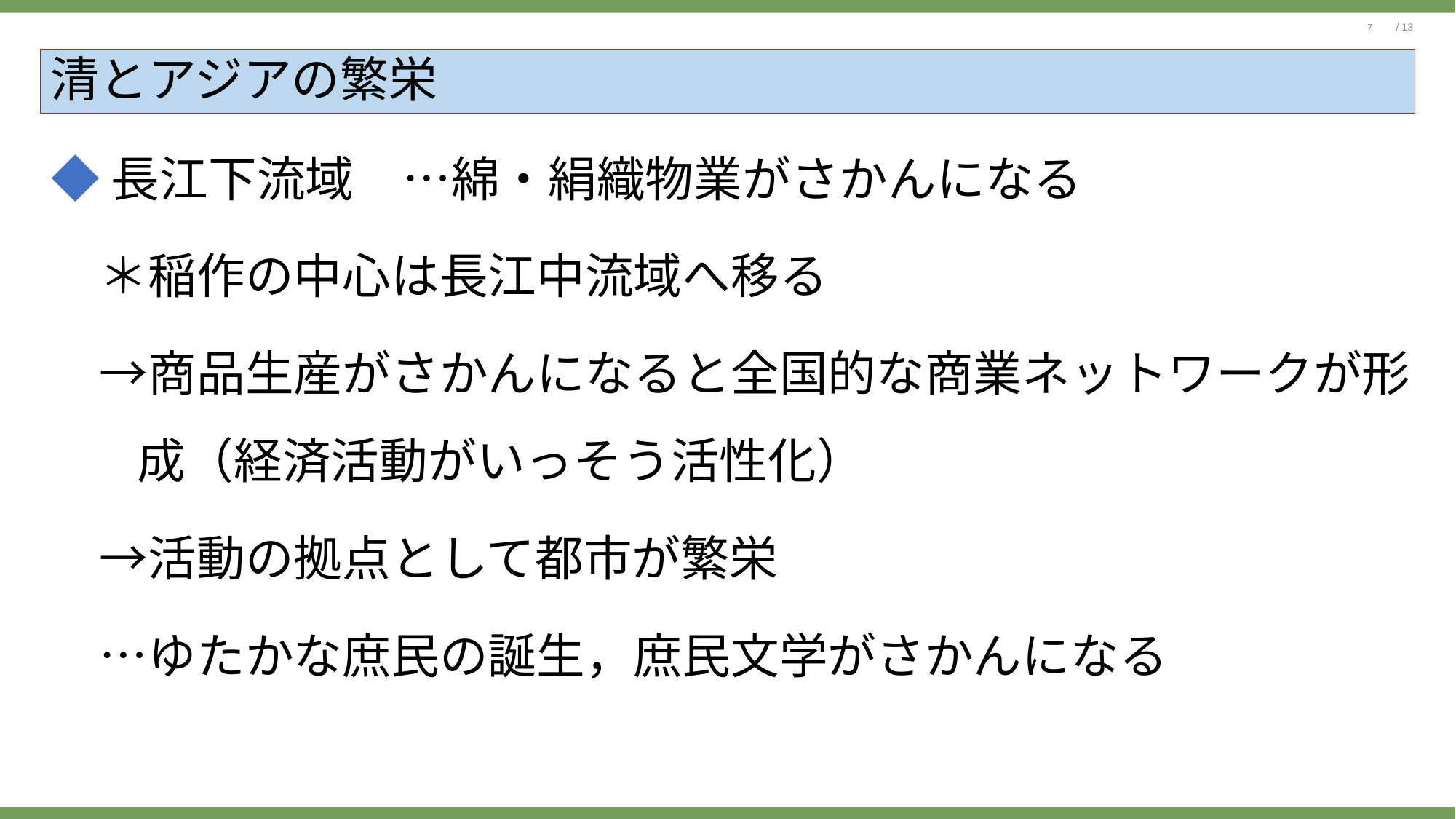

# 清とアジアの繁栄
◆長江下流域　…綿・絹織物業がさかんになる
　＊稲作の中心は長江中流域へ移る
　→商品生産がさかんになると全国的な商業ネットワークが形成（経済活動がいっそう活性化）
　→活動の拠点として都市が繁栄
　…ゆたかな庶民の誕生，庶民文学がさかんになる